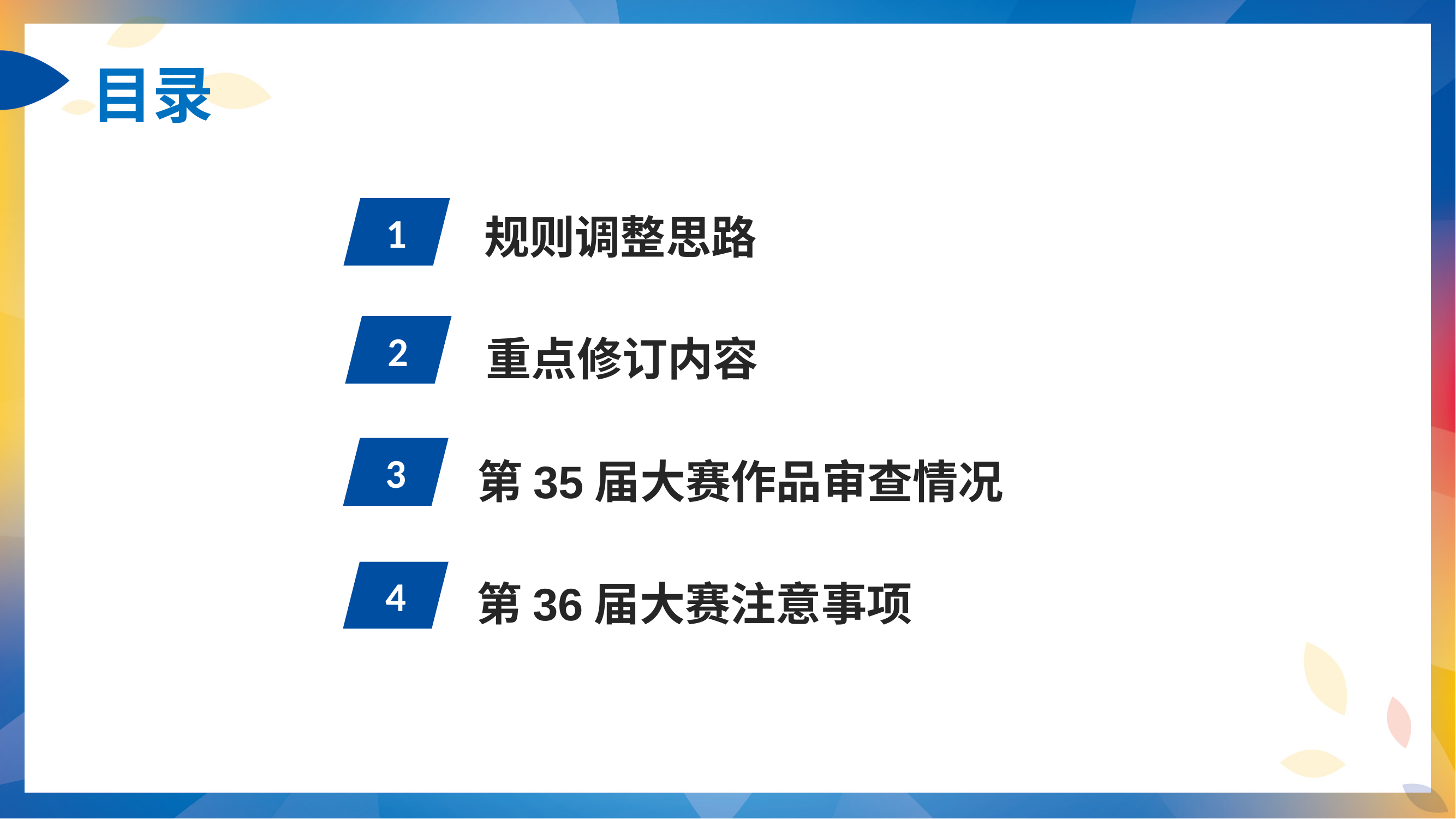

目录
规则调整思路
1
重点修订内容
2
第35届大赛作品审查情况
3
第36届大赛注意事项
4